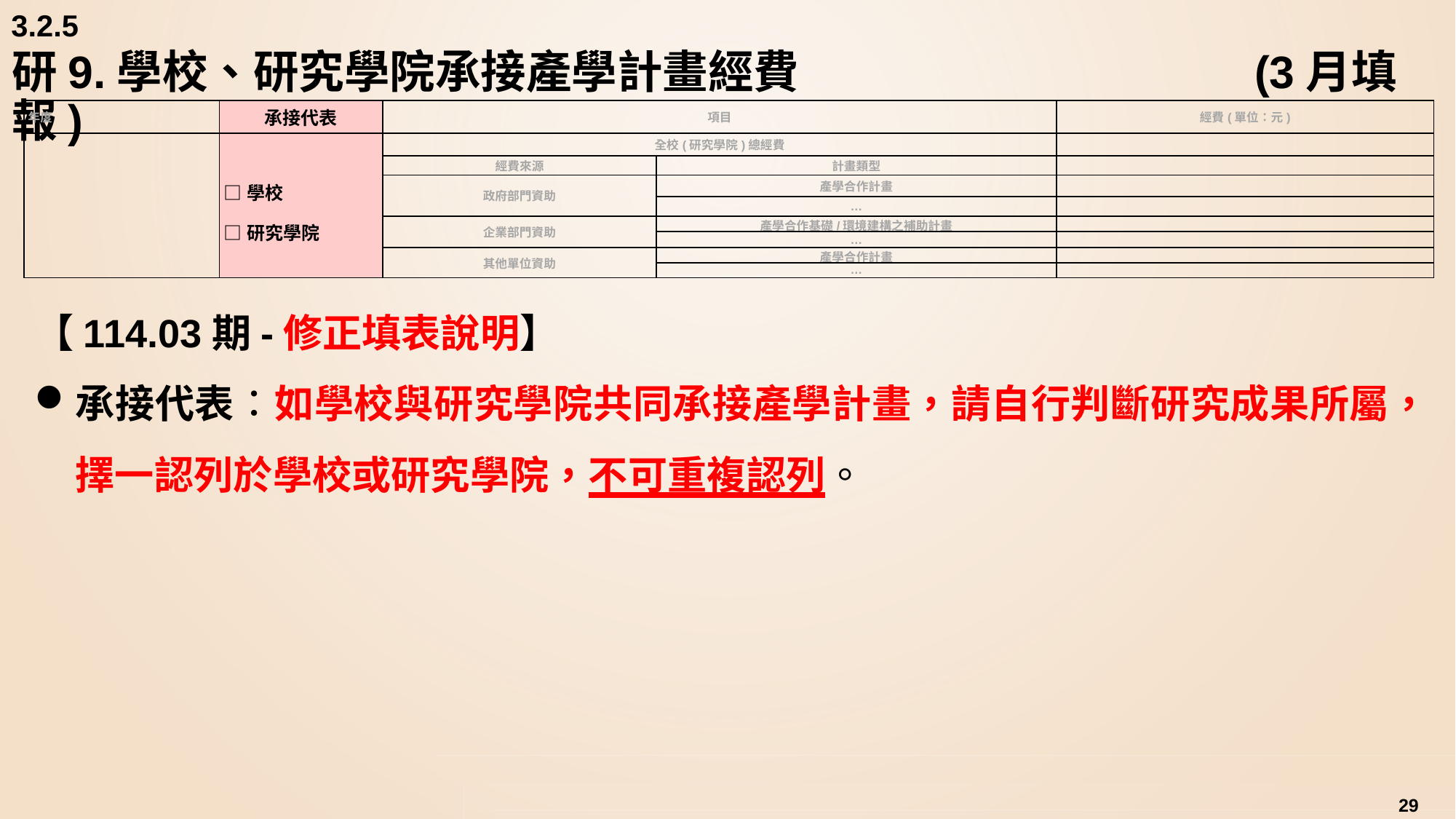

3.2.5
# 研9.學校、研究學院承接產學計畫經費				   (3月填報)
| 年度 | 承接代表 | 項目 |  | 經費(單位：元) |
| --- | --- | --- | --- | --- |
|  | □學校 □研究學院 | 全校(研究學院)總經費 |  |  |
|  |  | 經費來源 | 計畫類型 |  |
|  |  | 政府部門資助 | 產學合作計畫 |  |
|  |  |  | … |  |
|  |  | 企業部門資助 | 產學合作基礎/環境建構之補助計畫 |  |
|  |  |  | … |  |
|  |  | 其他單位資助 | 產學合作計畫 |  |
|  |  |  | … |  |
【114.03期-修正填表說明】
承接代表：如學校與研究學院共同承接產學計畫，請自行判斷研究成果所屬，擇一認列於學校或研究學院，不可重複認列。